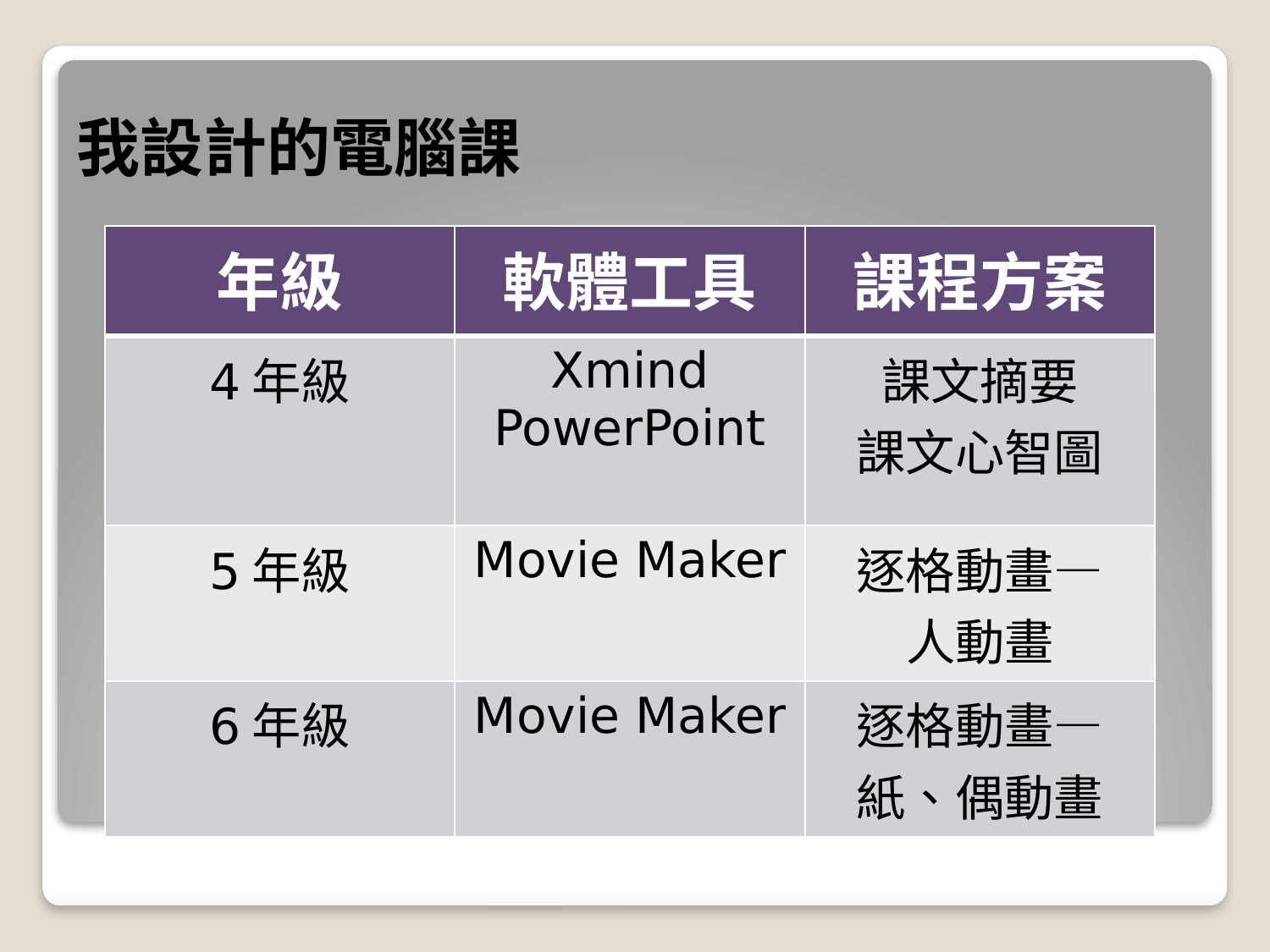

# 我設計的電腦課

| 年級 | 軟體工具 | 課程方案 |
| --- | --- | --- |
| 4年級 | Xmind PowerPoint | 課文摘要 課文心智圖 |
| 5年級 | Movie Maker | 逐格動畫— 人動畫 |
| 6年級 | Movie Maker | 逐格動畫— 紙、偶動畫 |